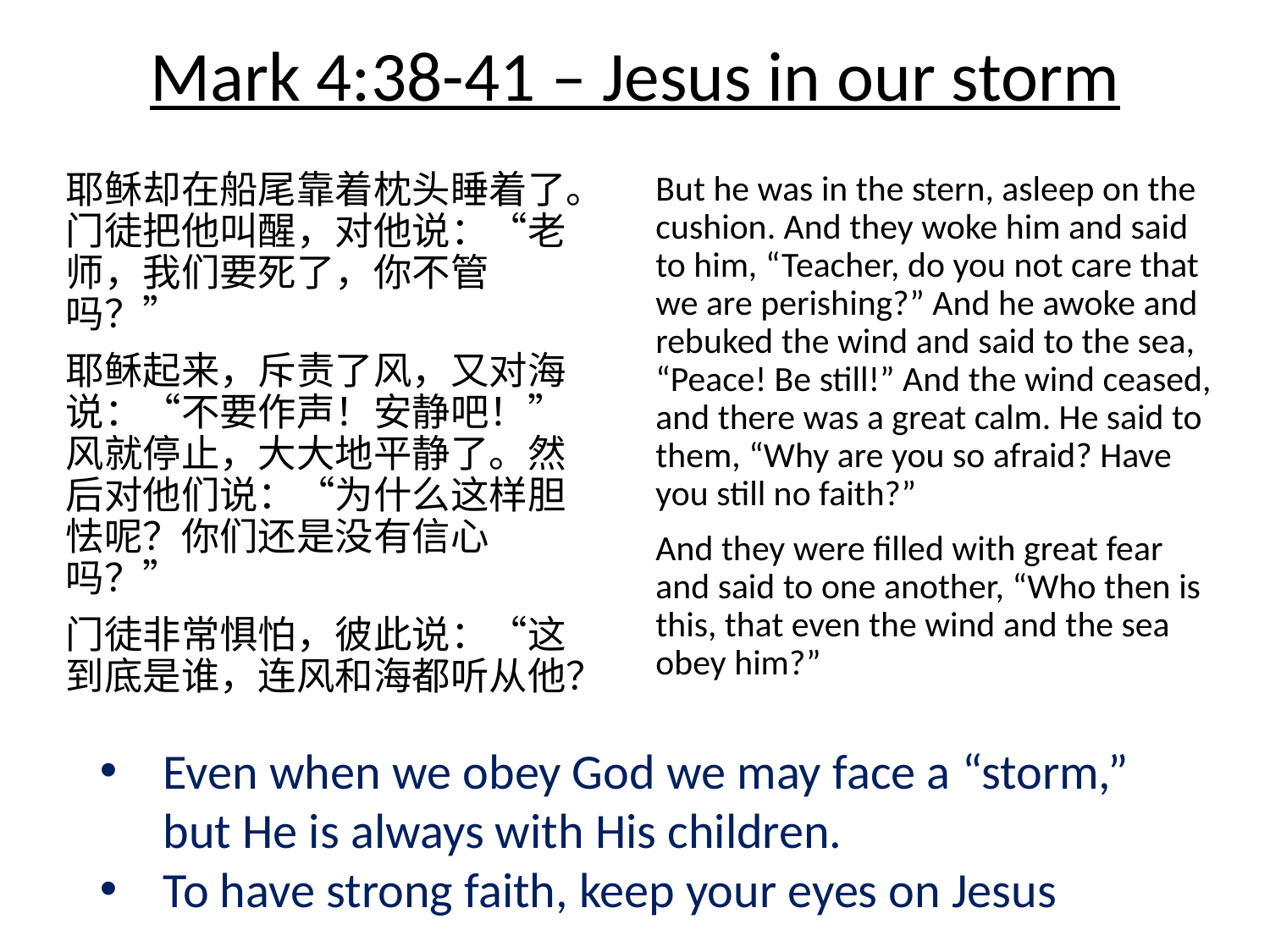

# Mark 4:38-41 – Jesus in our storm
耶稣却在船尾靠着枕头睡着了。门徒把他叫醒，对他说：“老师，我们要死了，你不管吗？”
耶稣起来，斥责了风，又对海说：“不要作声！安静吧！”风就停止，大大地平静了。然后对他们说：“为什么这样胆怯呢？你们还是没有信心吗？”
门徒非常惧怕，彼此说：“这到底是谁，连风和海都听从他？
But he was in the stern, asleep on the cushion. And they woke him and said to him, “Teacher, do you not care that we are perishing?” And he awoke and rebuked the wind and said to the sea, “Peace! Be still!” And the wind ceased, and there was a great calm. He said to them, “Why are you so afraid? Have you still no faith?”
And they were filled with great fear and said to one another, “Who then is this, that even the wind and the sea obey him?”
Even when we obey God we may face a “storm,” but He is always with His children.
To have strong faith, keep your eyes on Jesus